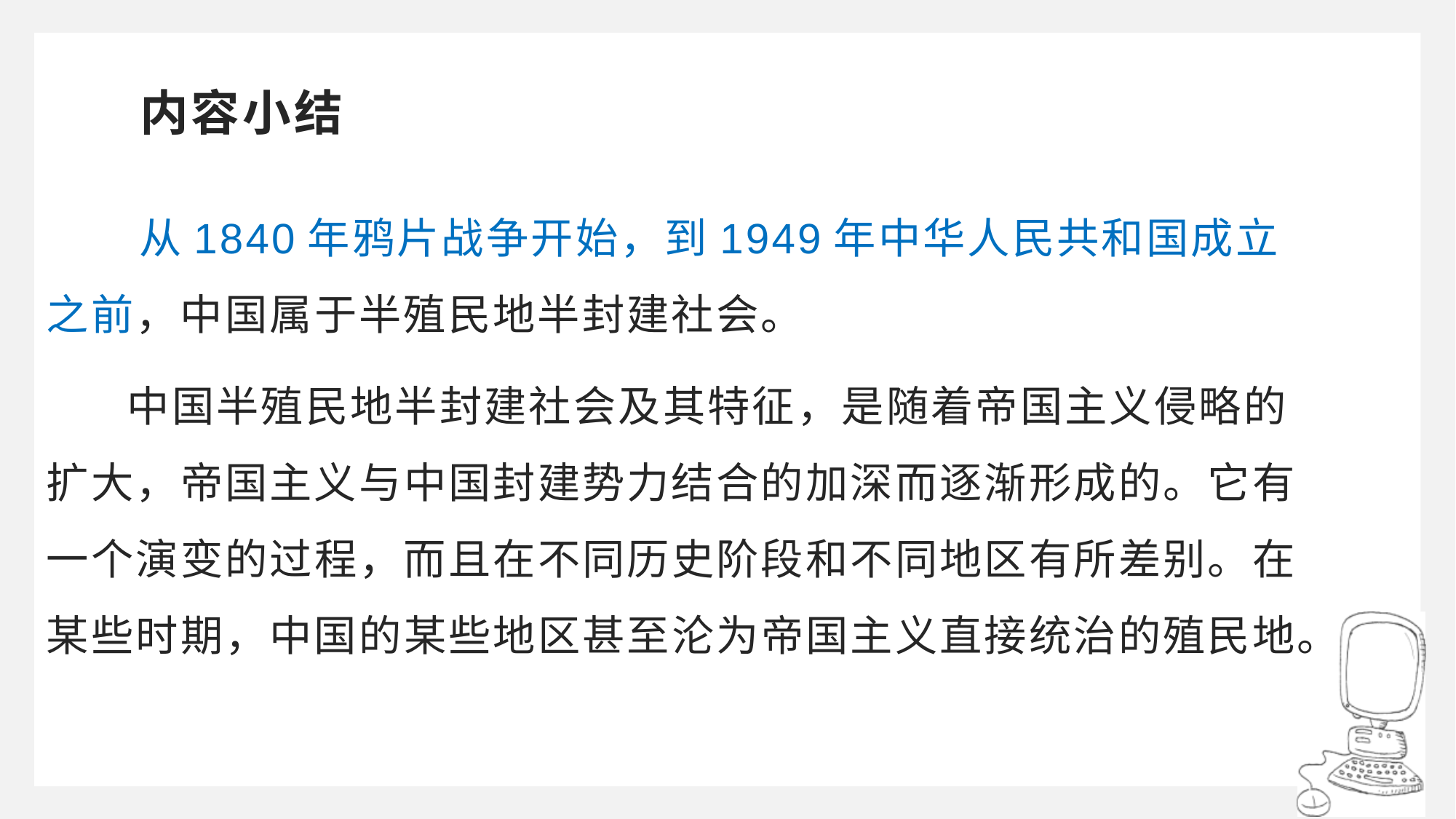

# 内容小结
         从1840年鸦片战争开始，到1949年中华人民共和国成立之前，中国属于半殖民地半封建社会。
      中国半殖民地半封建社会及其特征，是随着帝国主义侵略的扩大，帝国主义与中国封建势力结合的加深而逐渐形成的。它有一个演变的过程，而且在不同历史阶段和不同地区有所差别。在某些时期，中国的某些地区甚至沦为帝国主义直接统治的殖民地。